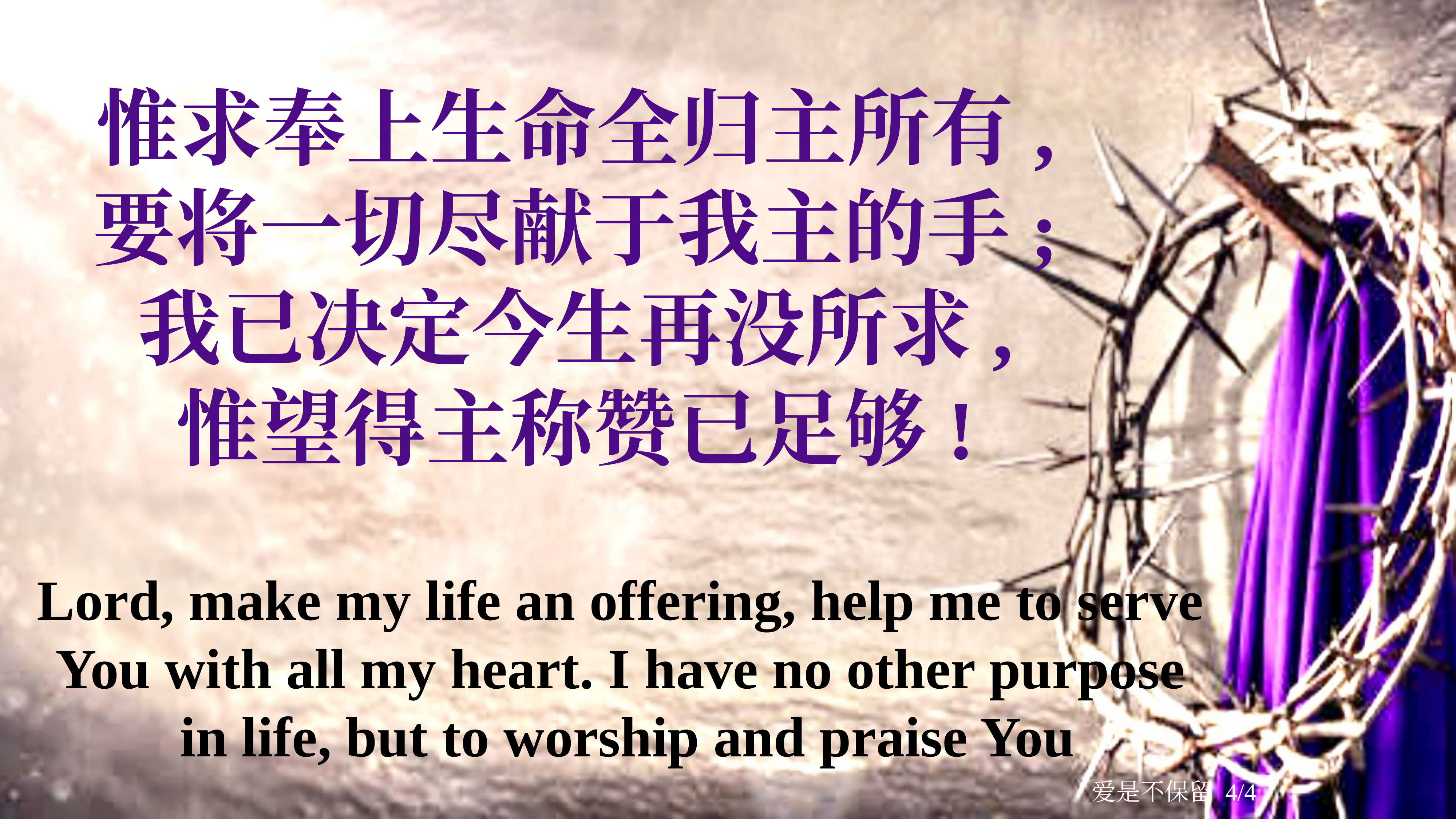

惟求奉上生命全归主所有,
要将一切尽献于我主的手;
我已决定今生再没所求,
惟望得主称赞已足够!
Lord, make my life an offering, help me to serve
You with all my heart. I have no other purpose
in life, but to worship and praise You
爱是不保留 4/4